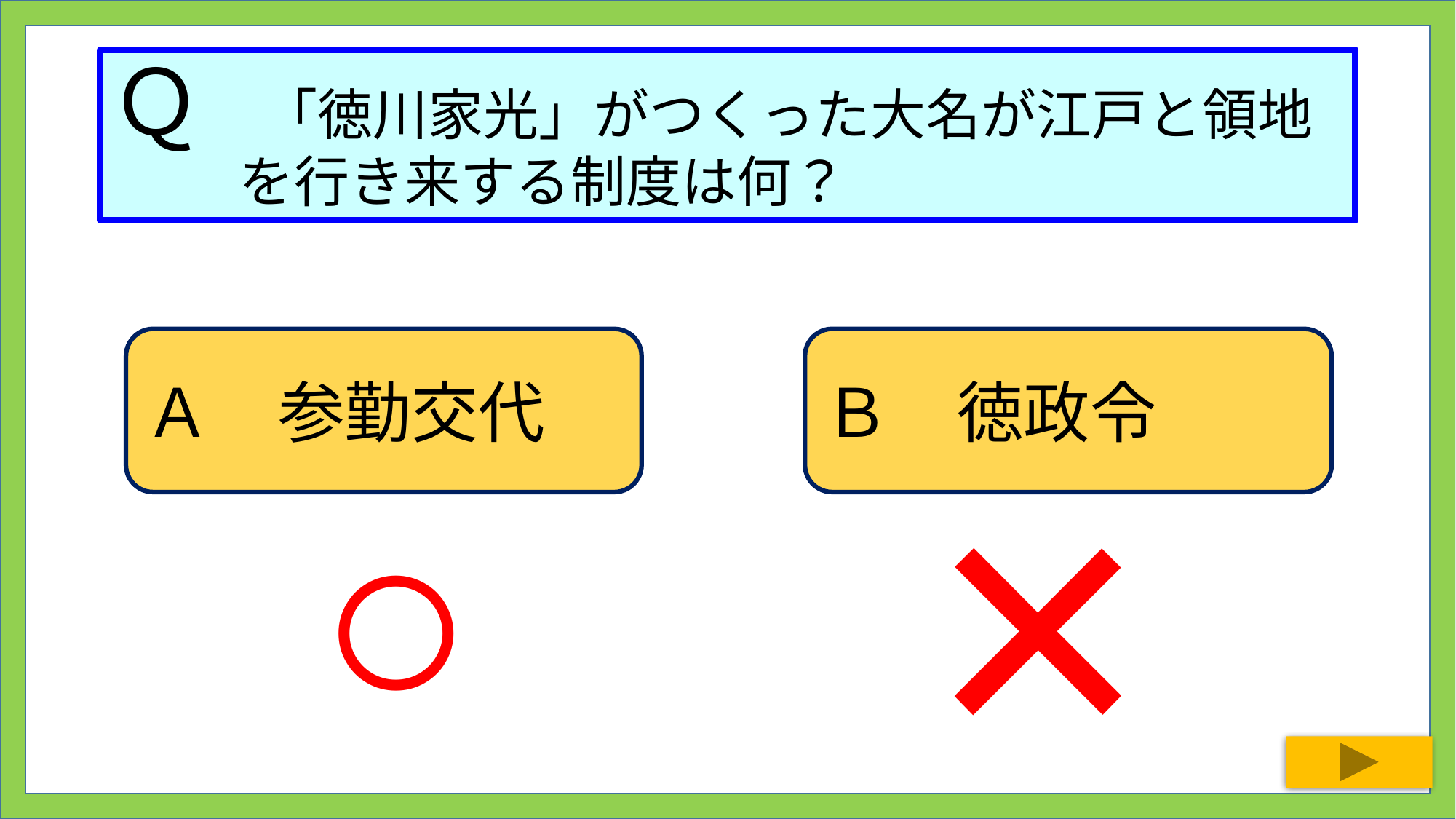

# Ｑ　「徳川家光」がつくった大名が江戸と領地を行き来する制度は何？
Ｂ　徳政令
Ａ　参勤交代
×
○